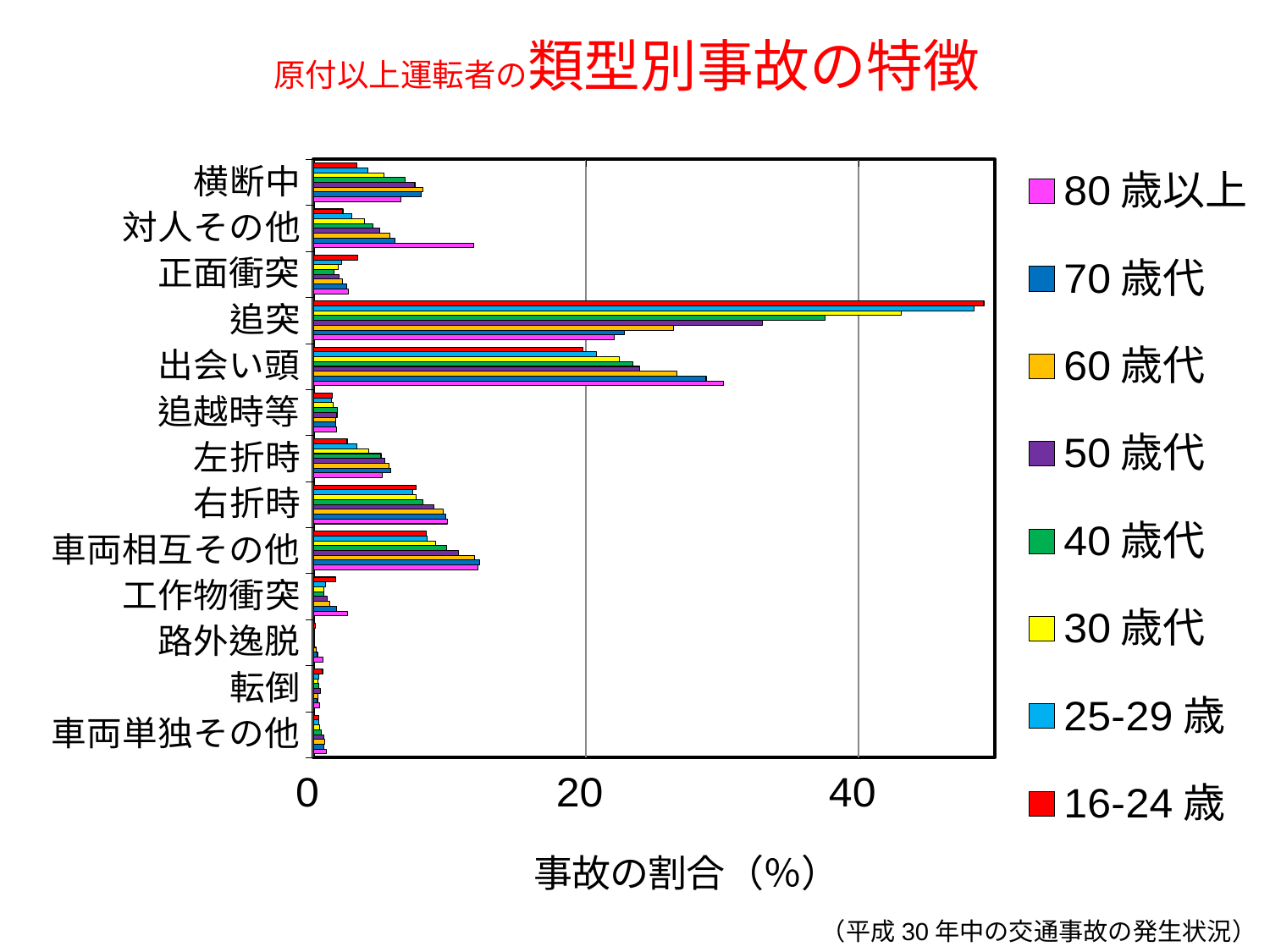

# 原付以上運転者の類型別事故の特徴

### Chart

| Category | 16-24歳 | 25-29歳 | 30歳代 | 40歳代 | 50歳代 | 60歳代 | 70歳代 | 80歳以上 |
|---|---|---|---|---|---|---|---|---|
| 横断中 | 3.1661064016369487 | 4.016111835090629 | 5.198884579633963 | 6.730769230769231 | 7.443028070289831 | 8.037715177370893 | 7.912883184269816 | 6.402810640281063 |
| 対人その他 | 2.1631102016954107 | 2.837341547210046 | 3.7469149652232443 | 4.367533011947181 | 4.865842923744009 | 5.589216646470012 | 6.012607815024692 | 11.765971176597118 |
| 正面衝突 | 3.2263957907044727 | 2.06136713659519 | 1.8189685566845093 | 1.522217564451897 | 1.9006944218041926 | 2.1148387310967616 | 2.42370451286953 | 2.5453502545350255 |
| 追突 | 49.197968430283545 | 48.45397464755361 | 43.153626718805086 | 37.57335988262419 | 32.97851530662146 | 26.44544413273352 | 22.801028652056164 | 22.05492220549222 |
| 出会い頭 | 19.76578485822859 | 20.74694941357659 | 22.417385172601687 | 23.465992454412074 | 23.947771655853682 | 26.672863996281603 | 28.818188024851505 | 30.106833010683303 |
| 追越時等 | 1.3921368021046476 | 1.3387039450302098 | 1.466393153626719 | 1.7815971494445608 | 1.7262739216900858 | 1.6516990089805945 | 1.6249061241209803 | 1.6849501684950168 |
| 左折時 | 2.4736919029523534 | 3.204596611775856 | 4.070643289849034 | 4.958342066652693 | 5.260326671665634 | 5.567636659418004 | 5.682619876652784 | 5.04768050476805 |
| 右折時 | 7.536173633440514 | 7.262172728349722 | 7.519471777941601 | 8.042077132676589 | 8.854693052521762 | 9.549974270015438 | 9.692542272592796 | 9.837240983724097 |
| 車両相互その他 | 8.281569716457177 | 8.352090984480512 | 8.961825699541652 | 9.755554391112973 | 10.649431095751964 | 11.810892913464253 | 12.168589699824766 | 12.045601204560121 |
| 工作物衝突 | 1.636948260742473 | 0.9062907238478853 | 0.7772685021955832 | 0.7624187801299518 | 1.0106608417826755 | 1.2151192709284375 | 1.6977310484513324 | 2.487990248799025 |
| 路外逸脱 | 0.11875182695118387 | 0.07700509418315366 | 0.07372031154844708 | 0.06942988891217775 | 0.1043262804420826 | 0.18259989044006575 | 0.2981270339773788 | 0.7170000717000071 |
| 転倒 | 0.6723180356620871 | 0.3702167989574695 | 0.3589858649315683 | 0.3995493607210228 | 0.5020702246275226 | 0.3070998157401106 | 0.2981270339773788 | 0.4588800458880046 |
| 車両単独その他 | 0.3653902367728734 | 0.36725506456580975 | 0.43430879194845984 | 0.5698490882414589 | 0.7514752388093763 | 0.8499194900483059 | 0.7396281377301381 | 0.9607800960780096 |
（平成30年中の交通事故の発生状況）